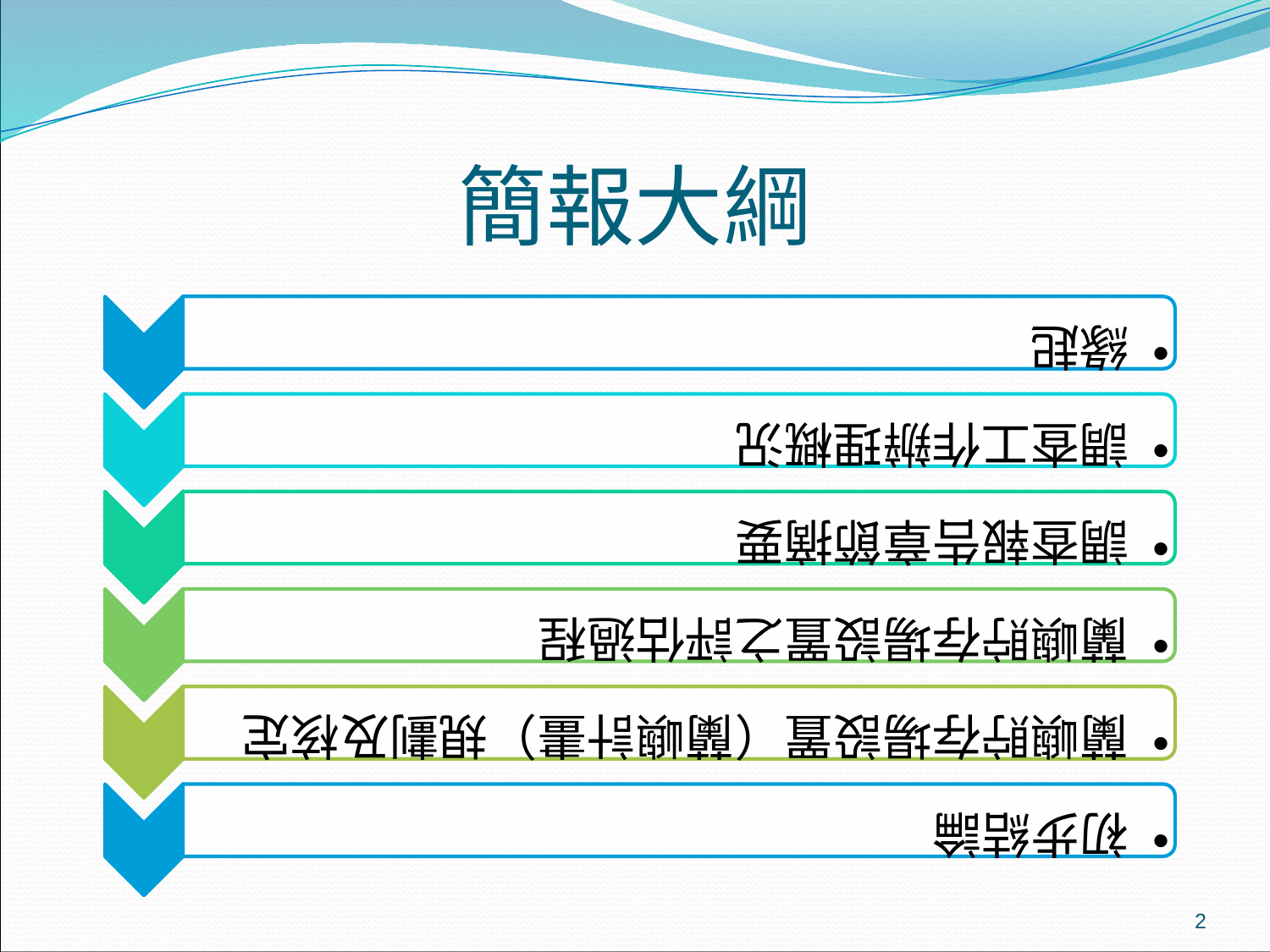

# 簡報大綱

緣起

調查工作辦理概況

調查報告章節摘要

蘭嶼貯存場設置之評估過程

蘭嶼貯存場設置（蘭嶼計畫）規劃及核定

初步結論
2